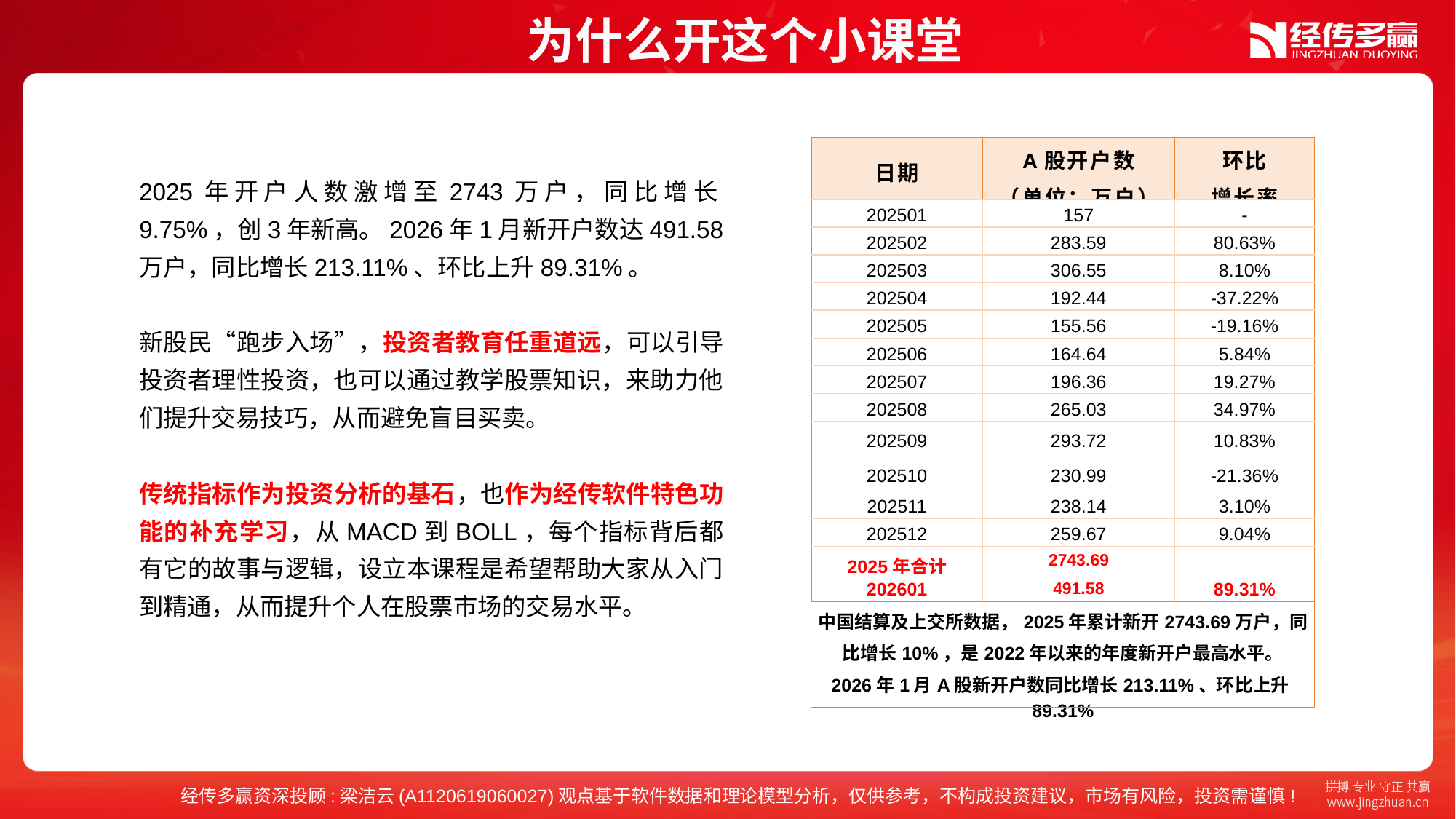

为什么开这个小课堂
| 日期 | A股开户数 （单位：万户） | 环比 增长率 |
| --- | --- | --- |
| 202501 | 157 | - |
| 202502 | 283.59 | 80.63% |
| 202503 | 306.55 | 8.10% |
| 202504 | 192.44 | -37.22% |
| 202505 | 155.56 | -19.16% |
| 202506 | 164.64 | 5.84% |
| 202507 | 196.36 | 19.27% |
| 202508 | 265.03 | 34.97% |
| 202509 | 293.72 | 10.83% |
| 202510 | 230.99 | -21.36% |
| 202511 | 238.14 | 3.10% |
| 202512 | 259.67 | 9.04% |
| 2025年合计 | 2743.69 |  |
| 202601 | 491.58 | 89.31% |
| 中国结算及上交所数据，2025年累计新开2743.69万户，同比增长10%，是2022年以来的年度新开户最高水平。 2026年1月A股新开户数同比增长213.11%、环比上升89.31% |  |  |
2025年开户人数激增至2743万户，同比增长9.75%，创3年新高。2026年1月新开户数达491.58万户，同比增长213.11%、环比上升89.31%。

新股民“跑步入场”，投资者教育任重道远，可以引导投资者理性投资，也可以通过教学股票知识，来助力他们提升交易技巧，从而避免盲目买卖。

传统指标作为投资分析的基石，也作为经传软件特色功能的补充学习，从MACD到BOLL，每个指标背后都有它的故事与逻辑，设立本课程是希望帮助大家从入门到精通，从而提升个人在股票市场的交易水平。
经传多赢资深投顾:梁洁云(A1120619060027)观点基于软件数据和理论模型分析，仅供参考，不构成投资建议，市场有风险，投资需谨慎!